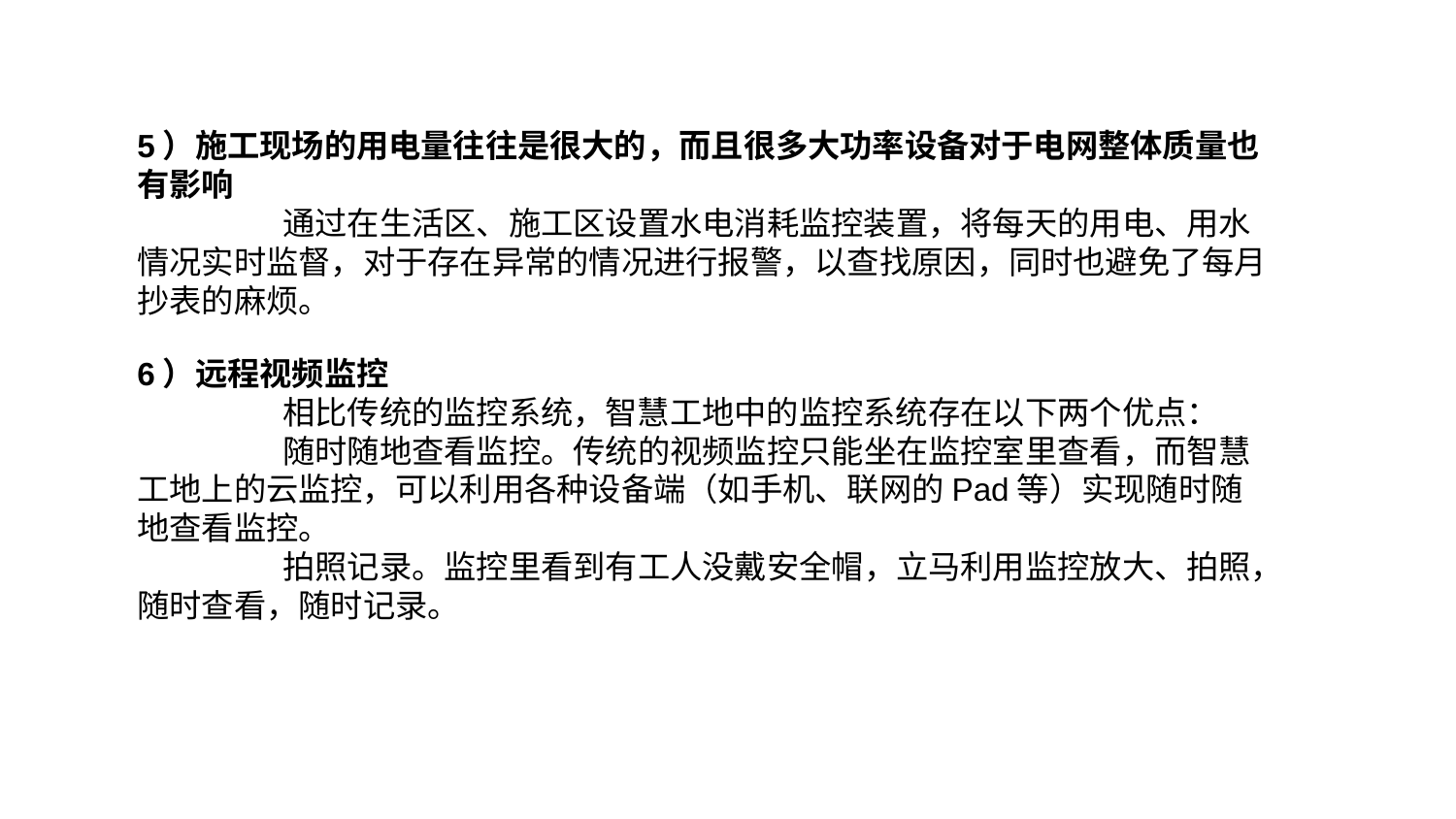

5）施工现场的用电量往往是很大的，而且很多大功率设备对于电网整体质量也有影响
	通过在生活区、施工区设置水电消耗监控装置，将每天的用电、用水情况实时监督，对于存在异常的情况进行报警，以查找原因，同时也避免了每月抄表的麻烦。

6）远程视频监控
	相比传统的监控系统，智慧工地中的监控系统存在以下两个优点：
	随时随地查看监控。传统的视频监控只能坐在监控室里查看，而智慧工地上的云监控，可以利用各种设备端（如手机、联网的Pad等）实现随时随地查看监控。
	拍照记录。监控里看到有工人没戴安全帽，立马利用监控放大、拍照，随时查看，随时记录。